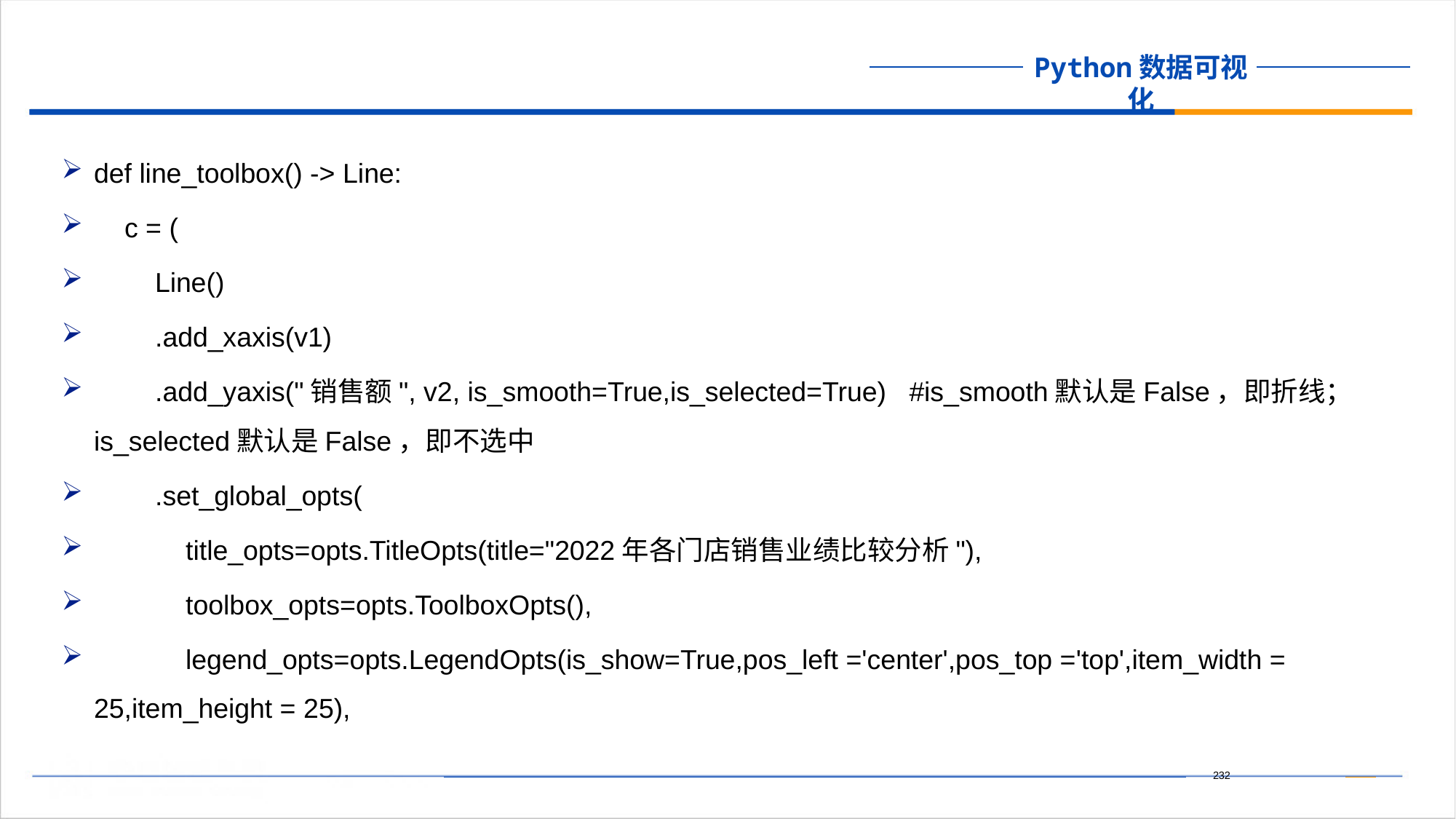

def line_toolbox() -> Line:
    c = (
        Line()
        .add_xaxis(v1)
        .add_yaxis("销售额", v2, is_smooth=True,is_selected=True)   #is_smooth默认是False，即折线；is_selected默认是False，即不选中
        .set_global_opts(
            title_opts=opts.TitleOpts(title="2022年各门店销售业绩比较分析"),
            toolbox_opts=opts.ToolboxOpts(),
            legend_opts=opts.LegendOpts(is_show=True,pos_left ='center',pos_top ='top',item_width = 25,item_height = 25),